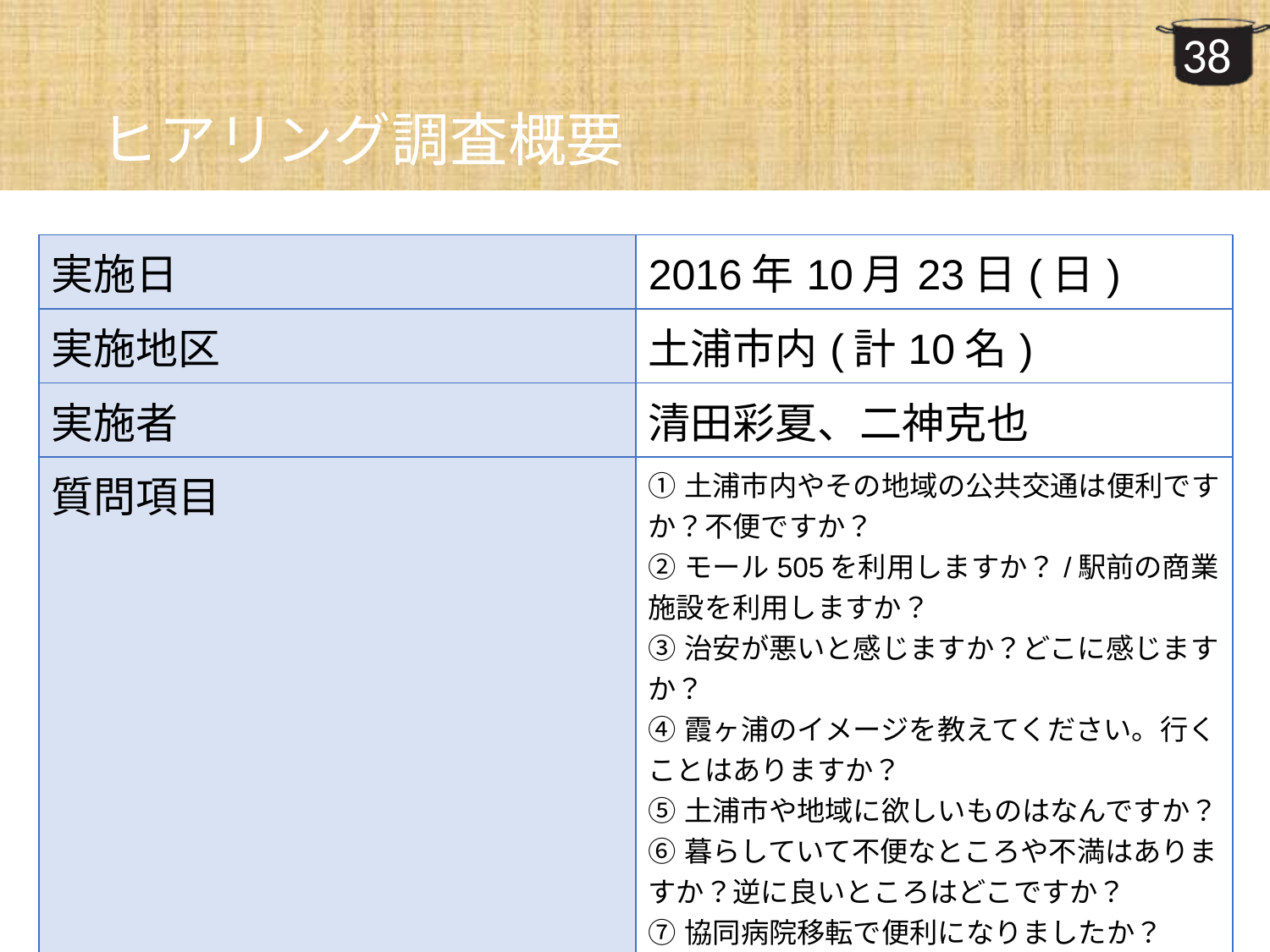

# ヒアリング調査概要
| 実施日 | 2016年10月23日(日) |
| --- | --- |
| 実施地区 | 土浦市内(計10名) |
| 実施者 | 清田彩夏、二神克也 |
| 質問項目 | ①土浦市内やその地域の公共交通は便利ですか？不便ですか？ ②モール505を利用しますか？/駅前の商業施設を利用しますか？ ③治安が悪いと感じますか？どこに感じますか？ ④霞ヶ浦のイメージを教えてください。行くことはありますか？ ⑤土浦市や地域に欲しいものはなんですか？ ⑥暮らしていて不便なところや不満はありますか？逆に良いところはどこですか？ ⑦協同病院移転で便利になりましたか？ ⑧工業団地についてどう思いますか？ |